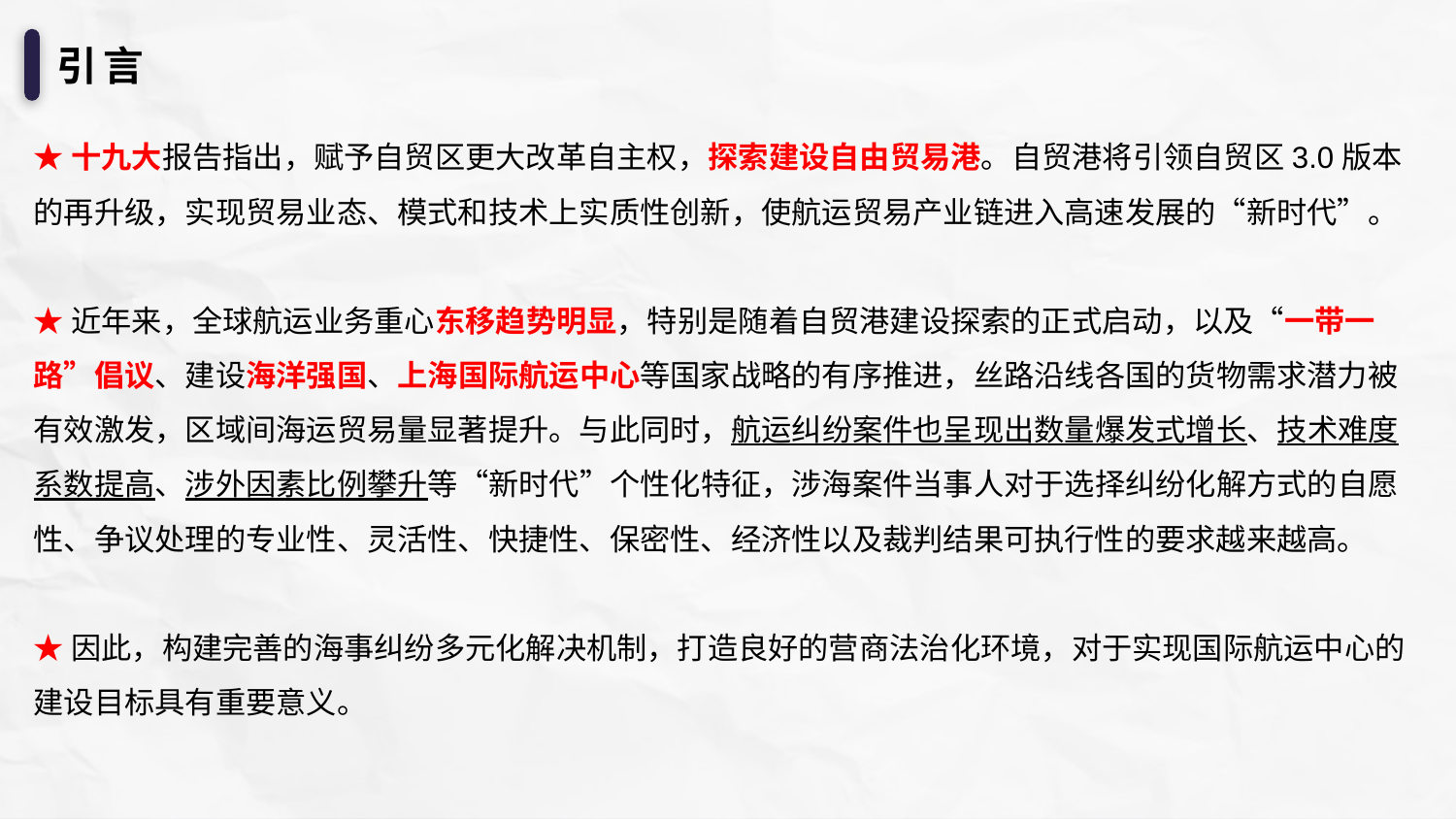

引言
★十九大报告指出，赋予自贸区更大改革自主权，探索建设自由贸易港。自贸港将引领自贸区3.0版本的再升级，实现贸易业态、模式和技术上实质性创新，使航运贸易产业链进入高速发展的“新时代”。

★近年来，全球航运业务重心东移趋势明显，特别是随着自贸港建设探索的正式启动，以及“一带一路”倡议、建设海洋强国、上海国际航运中心等国家战略的有序推进，丝路沿线各国的货物需求潜力被有效激发，区域间海运贸易量显著提升。与此同时，航运纠纷案件也呈现出数量爆发式增长、技术难度系数提高、涉外因素比例攀升等“新时代”个性化特征，涉海案件当事人对于选择纠纷化解方式的自愿性、争议处理的专业性、灵活性、快捷性、保密性、经济性以及裁判结果可执行性的要求越来越高。

★因此，构建完善的海事纠纷多元化解决机制，打造良好的营商法治化环境，对于实现国际航运中心的建设目标具有重要意义。